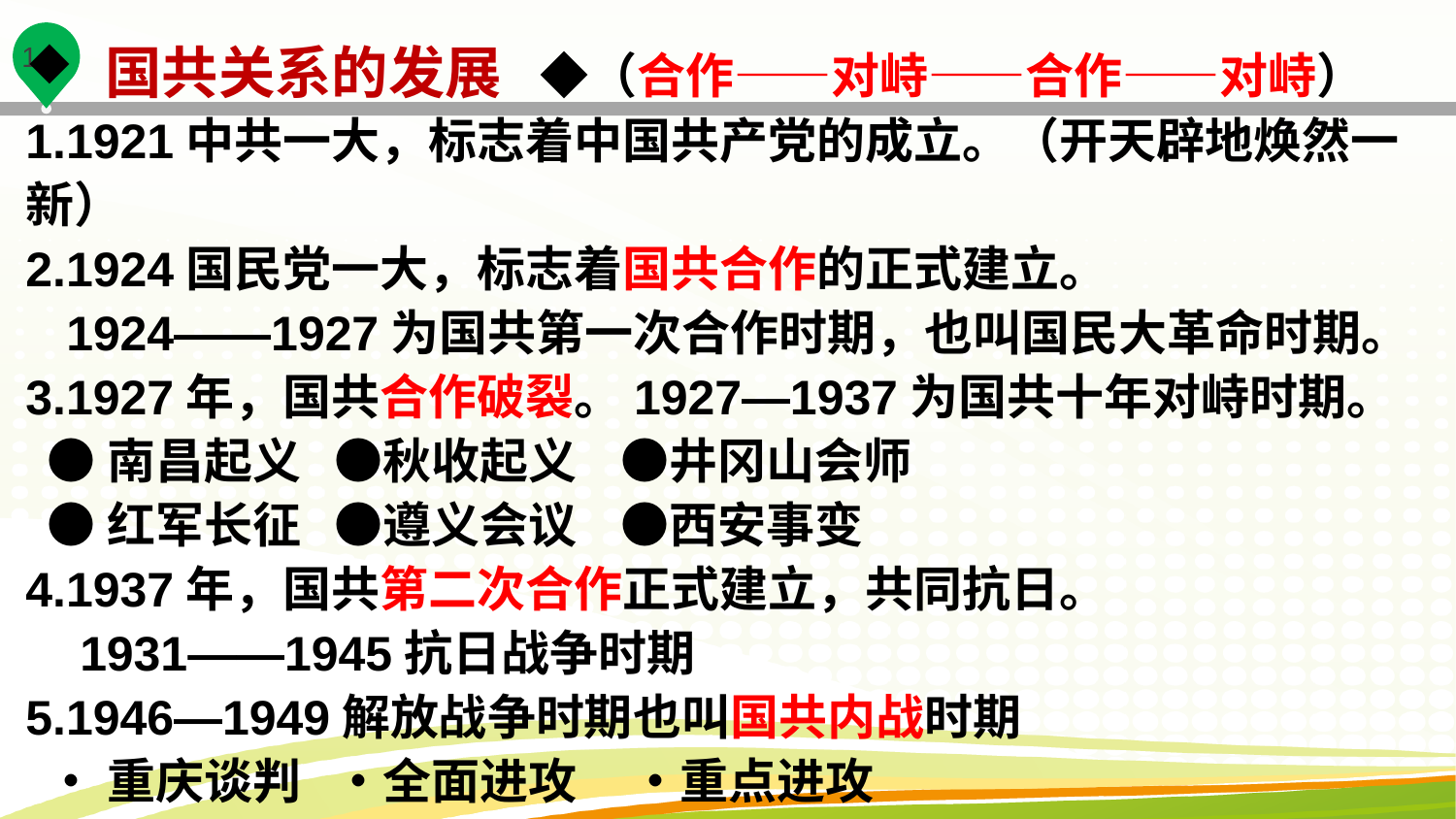

国共关系的发展   ◆（合作——对峙——合作——对峙）
1.1921中共一大，标志着中国共产党的成立。（开天辟地焕然一新）
2.1924国民党一大，标志着国共合作的正式建立。
   1924——1927为国共第一次合作时期，也叫国民大革命时期。
3.1927年，国共合作破裂。1927—1937为国共十年对峙时期。
  ●南昌起义   ●秋收起义    ●井冈山会师
  ●红军长征   ●遵义会议    ●西安事变
4.1937年，国共第二次合作正式建立，共同抗日。
    1931——1945抗日战争时期
5.1946—1949解放战争时期也叫国共内战时期
  •重庆谈判   •全面进攻     •重点进攻
  •战略反攻   •战略决战     •渡江战役